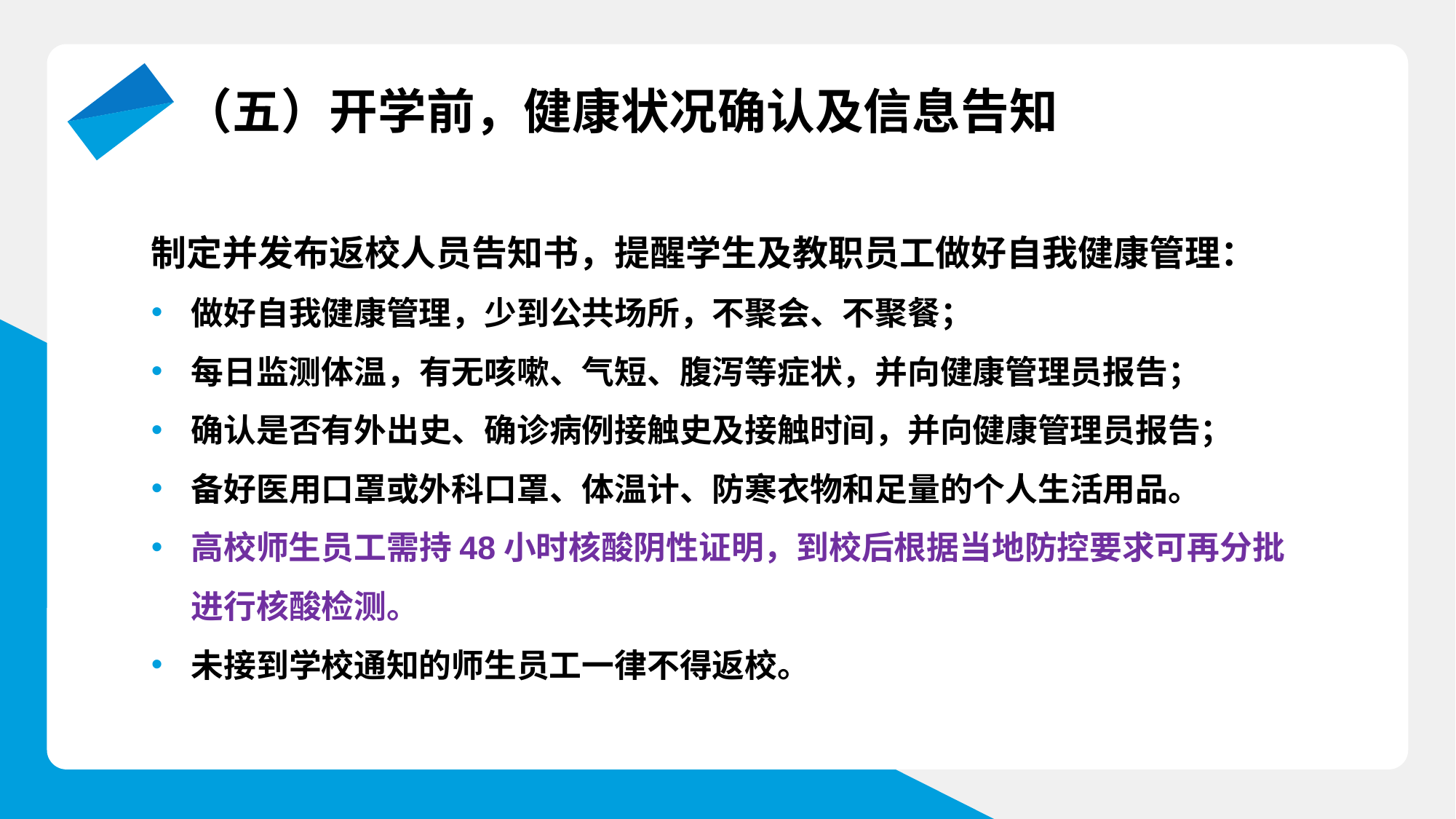

（五）开学前，健康状况确认及信息告知

制定并发布返校人员告知书，提醒学生及教职员工做好自我健康管理：
做好自我健康管理，少到公共场所，不聚会、不聚餐；
每日监测体温，有无咳嗽、气短、腹泻等症状，并向健康管理员报告；
确认是否有外出史、确诊病例接触史及接触时间，并向健康管理员报告；
备好医用口罩或外科口罩、体温计、防寒衣物和足量的个人生活用品。
高校师生员工需持48小时核酸阴性证明，到校后根据当地防控要求可再分批进行核酸检测。
未接到学校通知的师生员工一律不得返校。